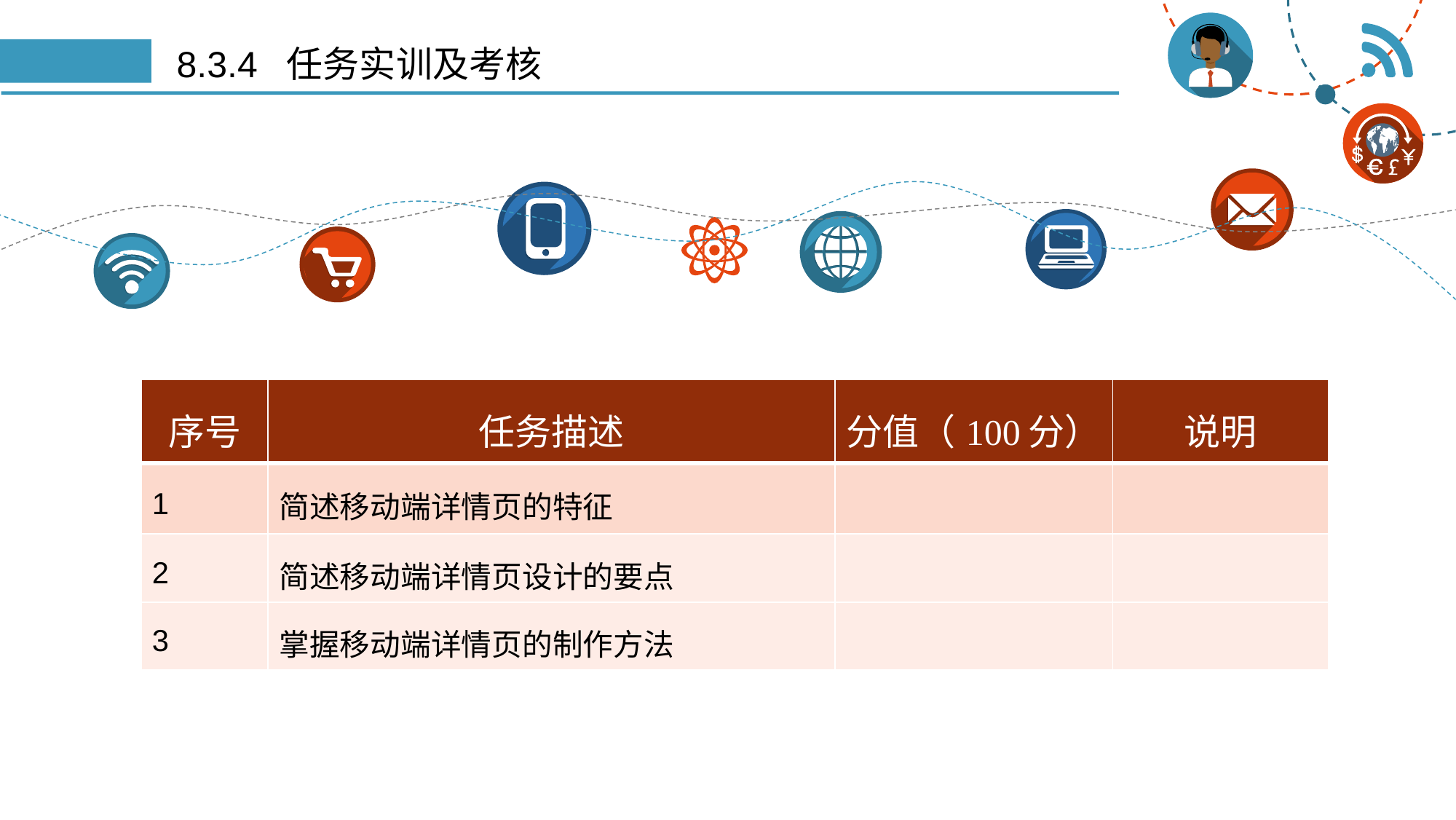

# 8.3.4  任务实训及考核

| 序号 | 任务描述 | 分值（100分） | 说明 |
| --- | --- | --- | --- |
| 1 | 简述移动端详情页的特征 |  |  |
| 2 | 简述移动端详情页设计的要点 |  |  |
| 3 | 掌握移动端详情页的制作方法 |  |  |